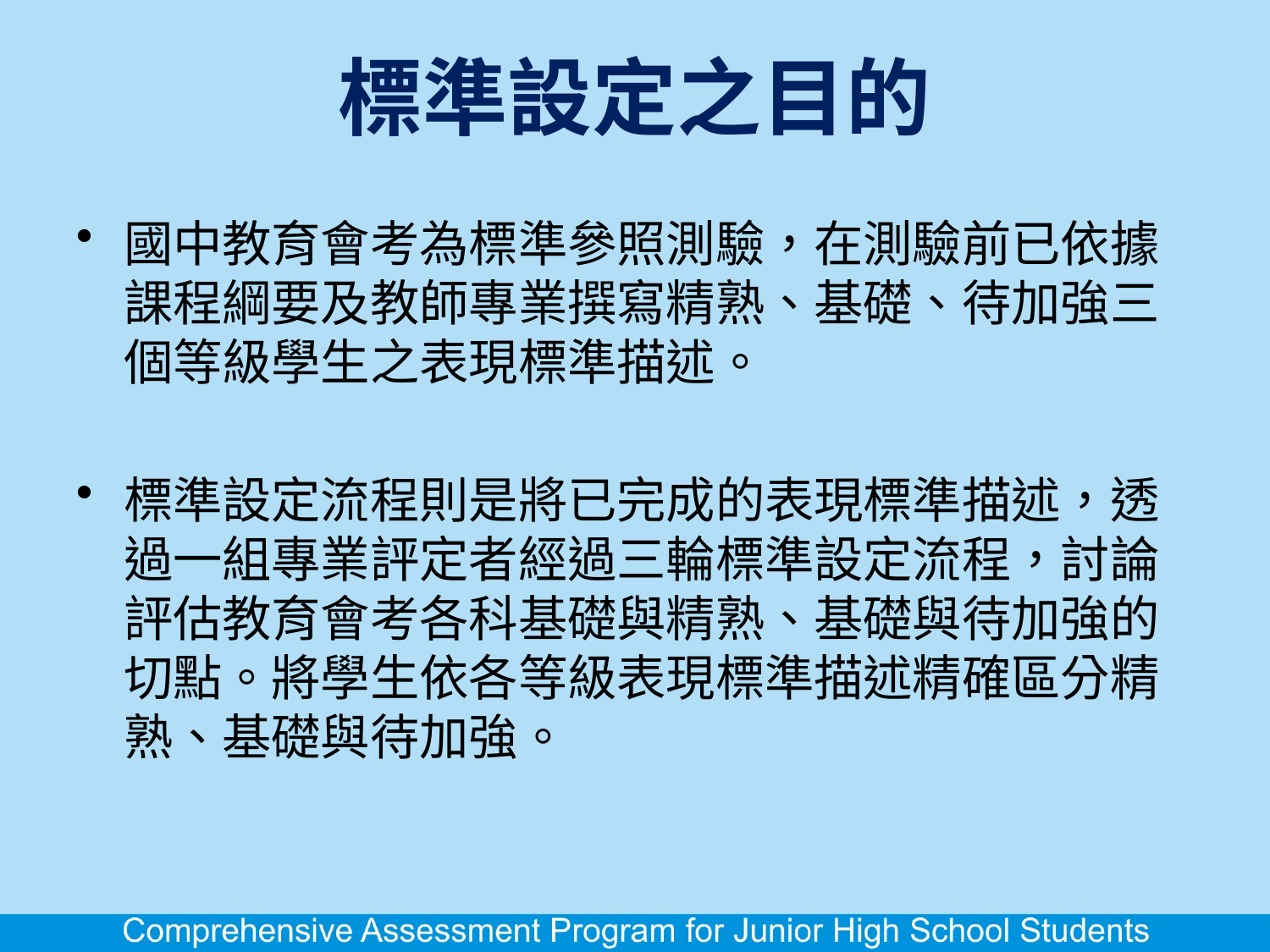

# 標準設定之目的
國中教育會考為標準參照測驗，在測驗前已依據課程綱要及教師專業撰寫精熟、基礎、待加強三個等級學生之表現標準描述。

標準設定流程則是將已完成的表現標準描述，透過一組專業評定者經過三輪標準設定流程，討論評估教育會考各科基礎與精熟、基礎與待加強的切點。將學生依各等級表現標準描述精確區分精熟、基礎與待加強。